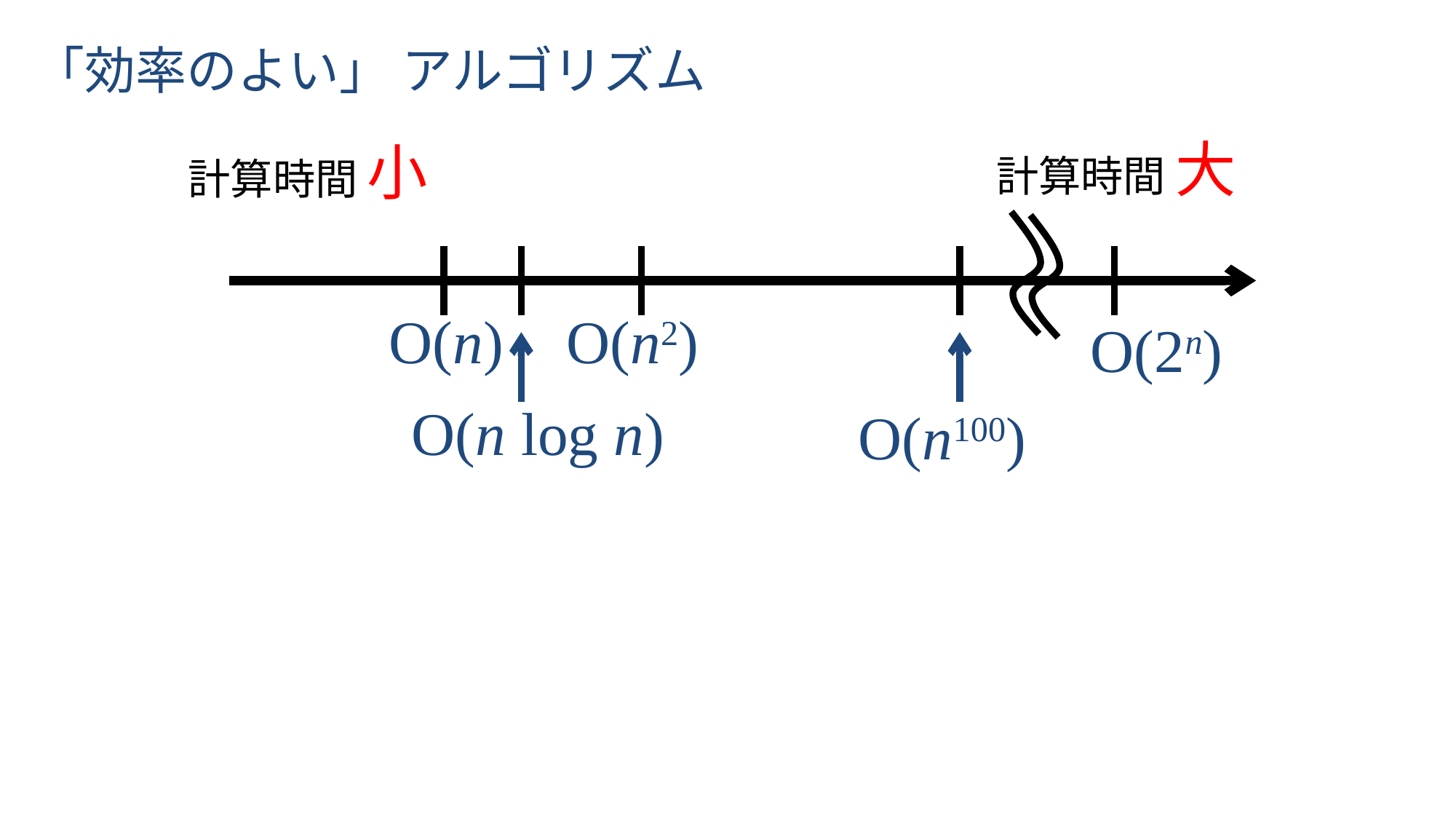

# 「効率のよい」 アルゴリズム
計算時間 大
計算時間 小

O(n)
O(n2)
O(2n)
O(n log n)
O(n100)